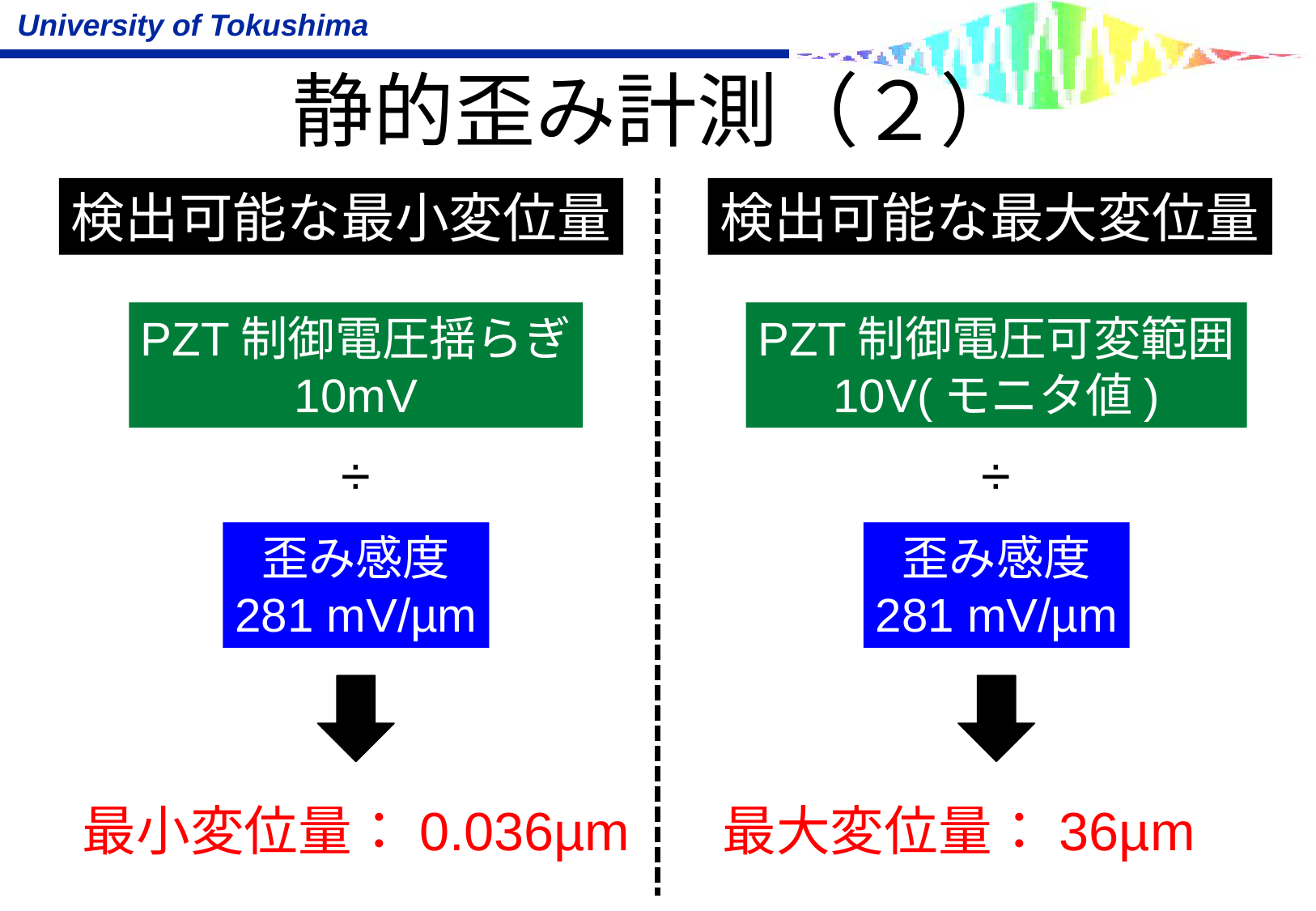

静的歪み計測（２）
検出可能な最小変位量
検出可能な最大変位量
PZT制御電圧揺らぎ
10mV
PZT制御電圧可変範囲
10V(モニタ値)
÷
÷
歪み感度
281 mV/µm
歪み感度
281 mV/µm

最小変位量：0.036µm
最大変位量：36µm